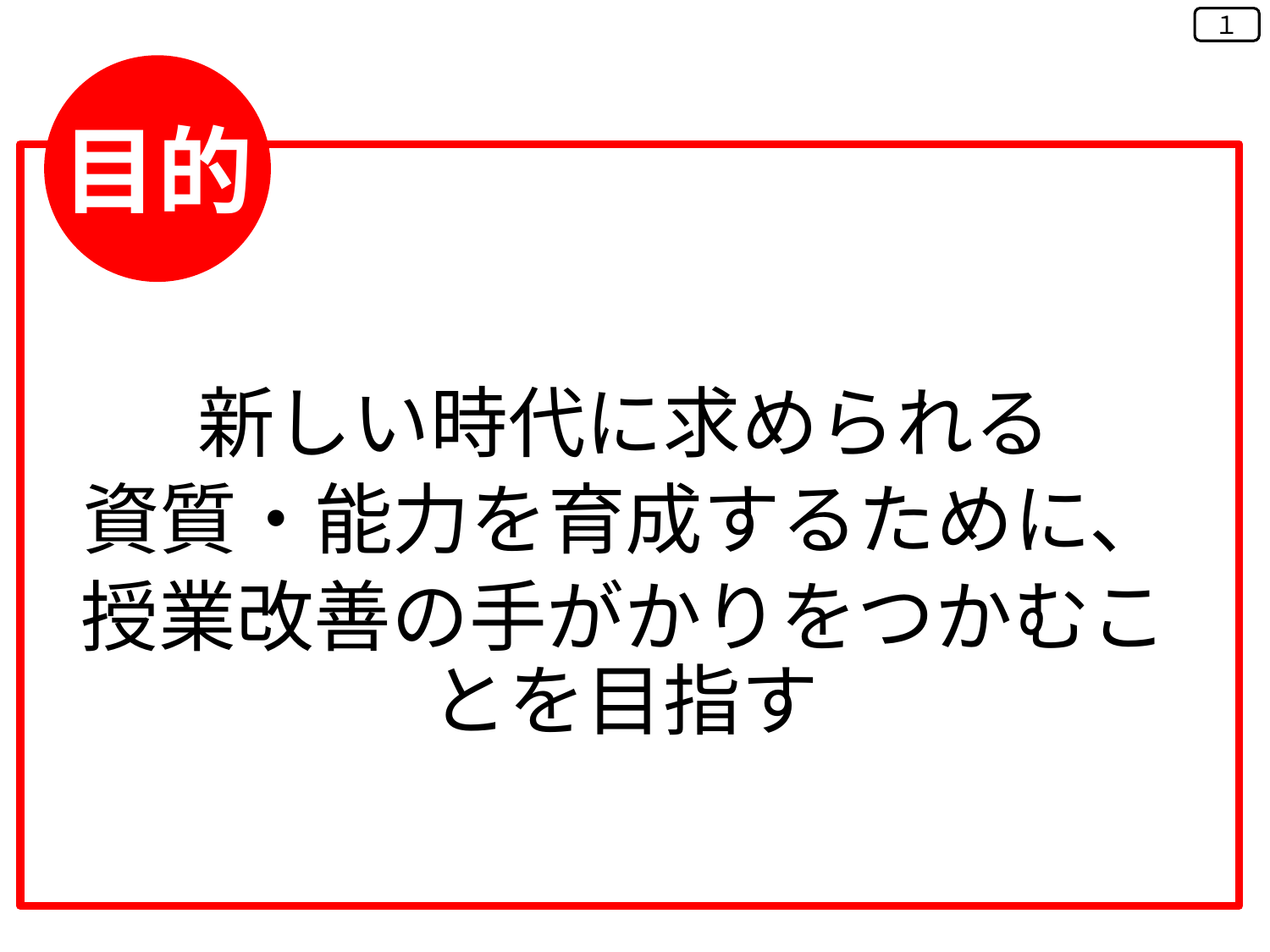

１

目的

新しい時代に求められる
資質・能力を育成するために、
授業改善の手がかりをつかむことを目指す